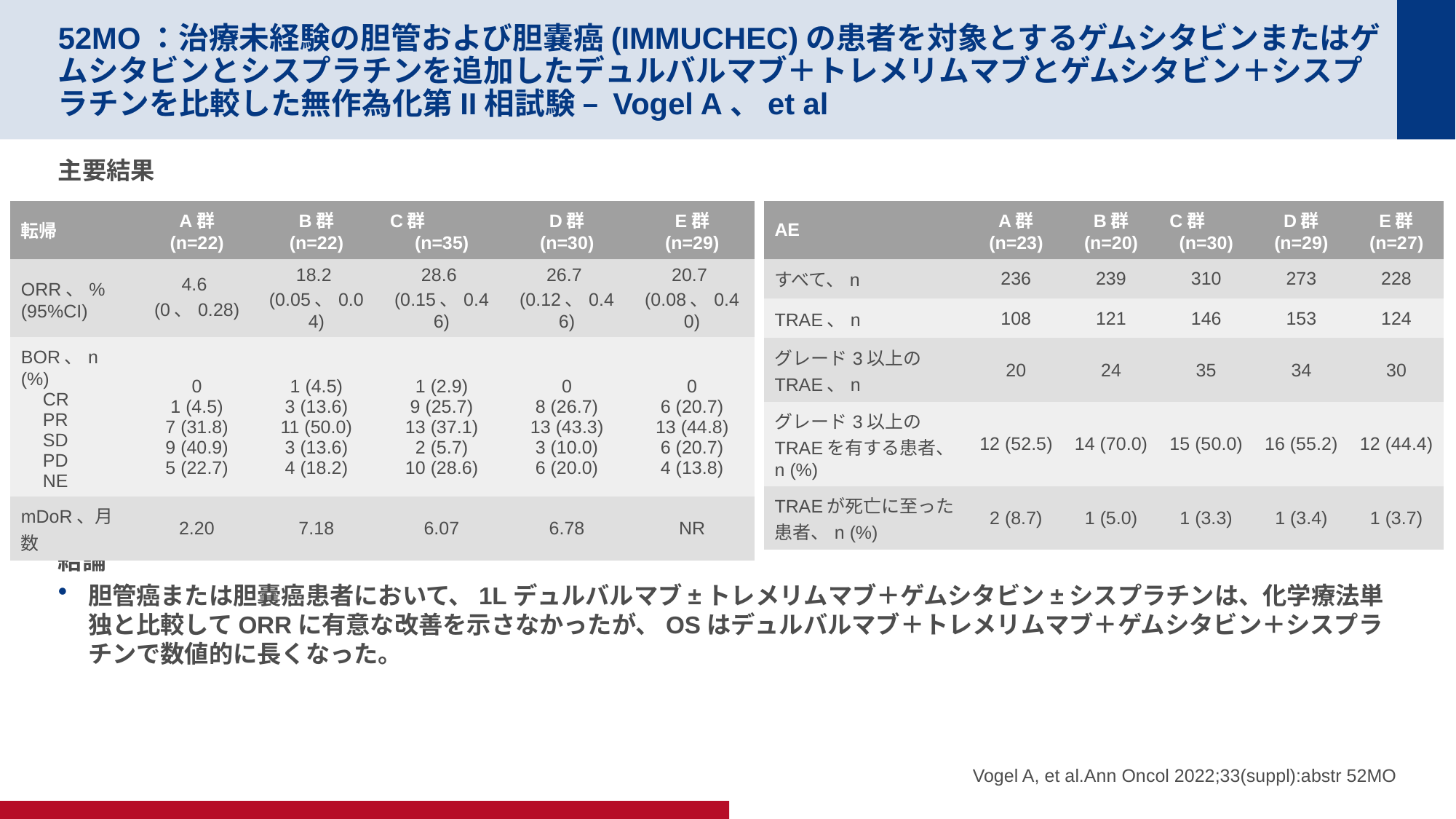

# 52MO：治療未経験の胆管および胆嚢癌(IMMUCHEC)の患者を対象とするゲムシタビンまたはゲムシタビンとシスプラチンを追加したデュルバルマブ＋トレメリムマブとゲムシタビン＋シスプラチンを比較した無作為化第II相試験 – Vogel A、et al
主要結果
結論
胆管癌または胆嚢癌患者において、1Lデュルバルマブ±トレメリムマブ＋ゲムシタビン±シスプラチンは、化学療法単独と比較してORRに有意な改善を示さなかったが、OSはデュルバルマブ＋トレメリムマブ＋ゲムシタビン＋シスプラチンで数値的に長くなった。
| 転帰 | A群 (n=22) | B群 (n=22) | C群 (n=35) | D群 (n=30) | E群 (n=29) |
| --- | --- | --- | --- | --- | --- |
| ORR、% (95%CI) | 4.6 (0、0.28) | 18.2 (0.05、0.04) | 28.6 (0.15、0.46) | 26.7 (0.12、0.46) | 20.7 (0.08、0.40) |
| BOR、n (%) CR PR SD PD NE | 0 1 (4.5) 7 (31.8) 9 (40.9) 5 (22.7) | 1 (4.5) 3 (13.6) 11 (50.0) 3 (13.6) 4 (18.2) | 1 (2.9) 9 (25.7) 13 (37.1) 2 (5.7) 10 (28.6) | 0 8 (26.7) 13 (43.3) 3 (10.0) 6 (20.0) | 0 6 (20.7) 13 (44.8) 6 (20.7) 4 (13.8) |
| mDoR、月数 | 2.20 | 7.18 | 6.07 | 6.78 | NR |
| AE | A群 (n=23) | B群 (n=20) | C群 (n=30) | D群 (n=29) | E群 (n=27) |
| --- | --- | --- | --- | --- | --- |
| すべて、n | 236 | 239 | 310 | 273 | 228 |
| TRAE、n | 108 | 121 | 146 | 153 | 124 |
| グレード3以上のTRAE、n | 20 | 24 | 35 | 34 | 30 |
| グレード3以上のTRAEを有する患者、n (%) | 12 (52.5) | 14 (70.0) | 15 (50.0) | 16 (55.2) | 12 (44.4) |
| TRAEが死亡に至った患者、n (%) | 2 (8.7) | 1 (5.0) | 1 (3.3) | 1 (3.4) | 1 (3.7) |
Vogel A, et al.Ann Oncol 2022;33(suppl):abstr 52MO